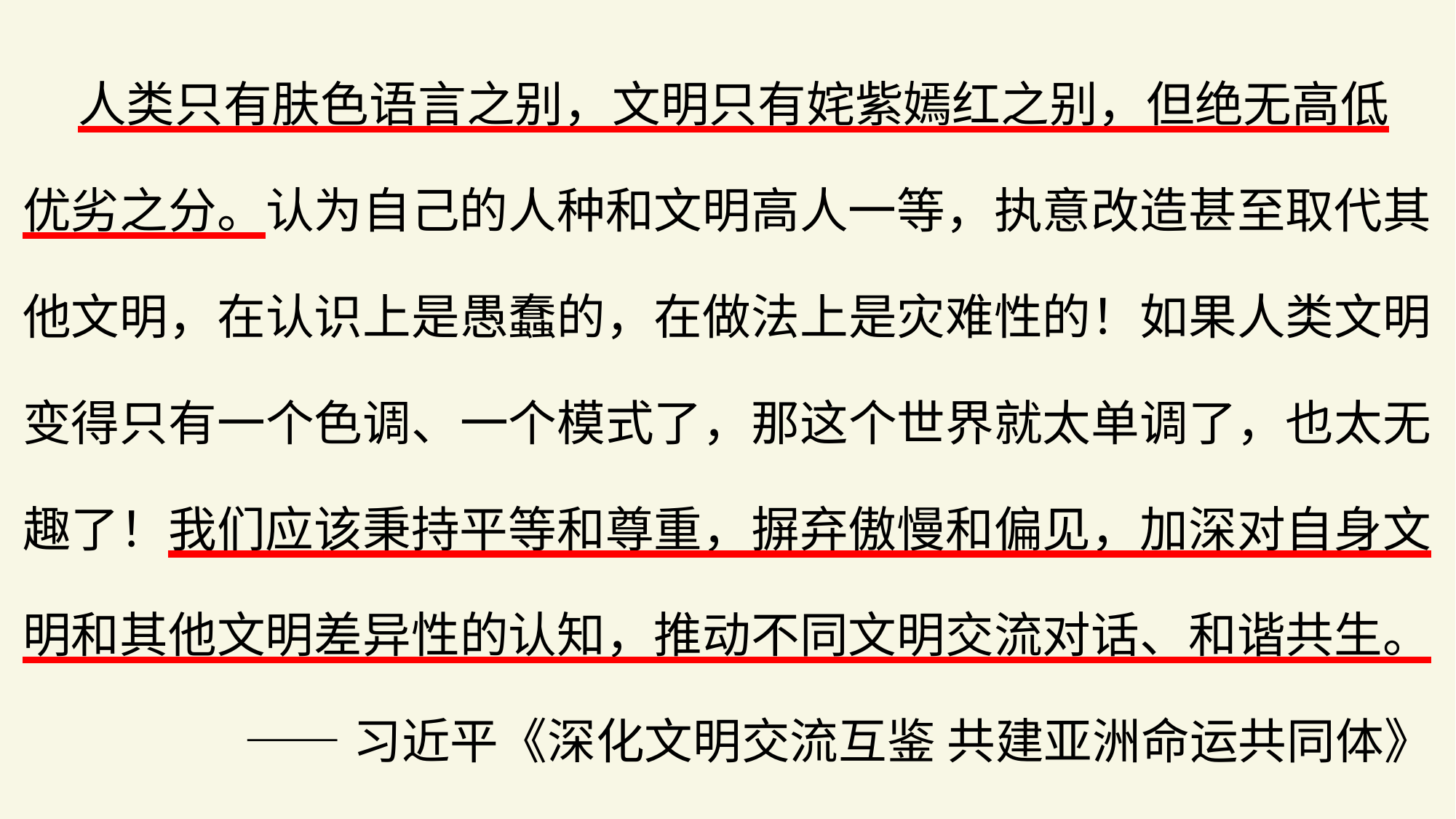

人类只有肤色语言之别，文明只有姹紫嫣红之别，但绝无高低优劣之分。认为自己的人种和文明高人一等，执意改造甚至取代其他文明，在认识上是愚蠢的，在做法上是灾难性的！如果人类文明变得只有一个色调、一个模式了，那这个世界就太单调了，也太无趣了！我们应该秉持平等和尊重，摒弃傲慢和偏见，加深对自身文明和其他文明差异性的认知，推动不同文明交流对话、和谐共生。
——习近平《深化文明交流互鉴 共建亚洲命运共同体》